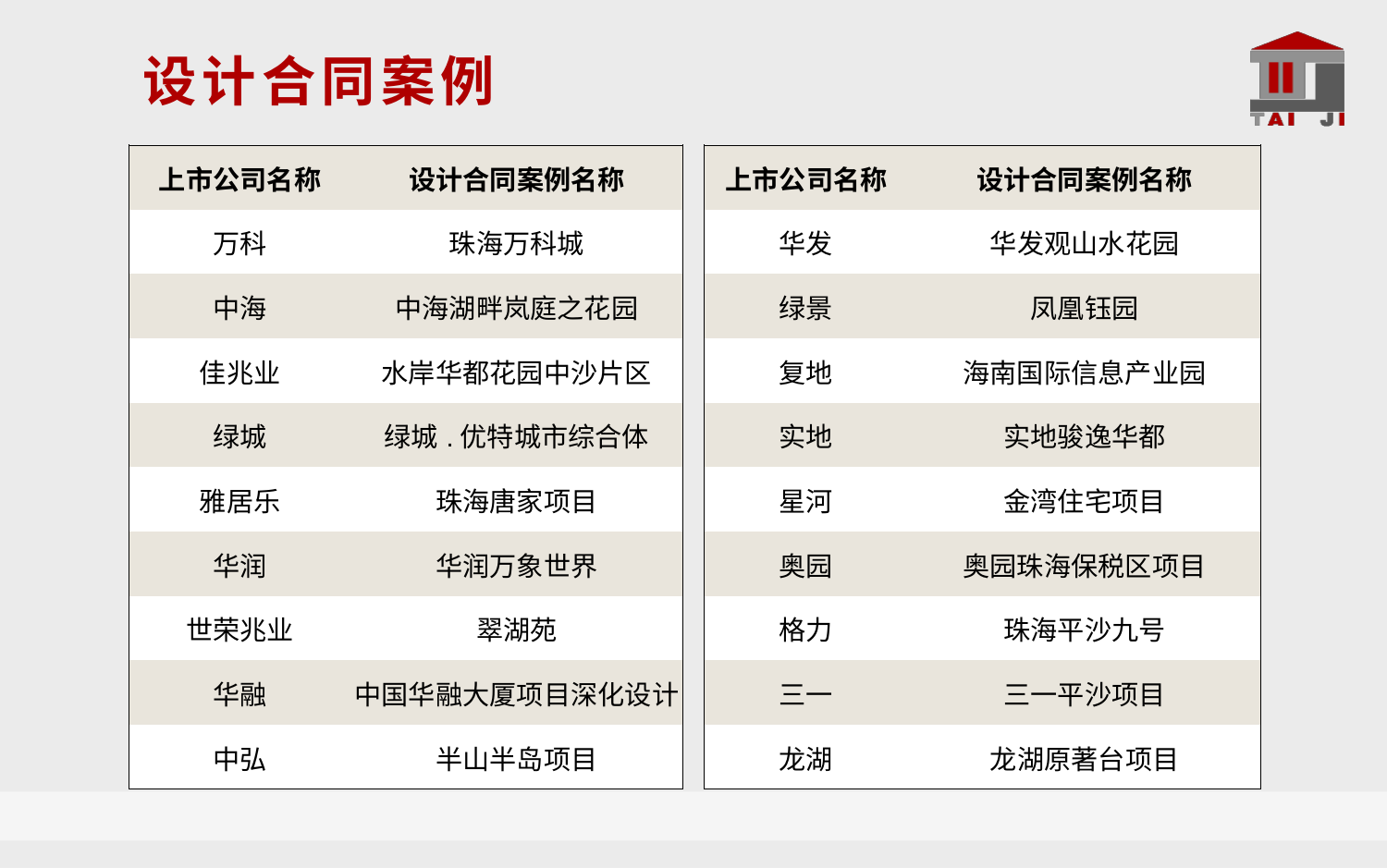

设计合同案例
| 上市公司名称 | 设计合同案例名称 |
| --- | --- |
| 万科 | 珠海万科城 |
| 中海 | 中海湖畔岚庭之花园 |
| 佳兆业 | 水岸华都花园中沙片区 |
| 绿城 | 绿城.优特城市综合体 |
| 雅居乐 | 珠海唐家项目 |
| 华润 | 华润万象世界 |
| 世荣兆业 | 翠湖苑 |
| 华融 | 中国华融大厦项目深化设计 |
| 中弘 | 半山半岛项目 |
| 上市公司名称 | 设计合同案例名称 |
| --- | --- |
| 华发 | 华发观山水花园 |
| 绿景 | 凤凰钰园 |
| 复地 | 海南国际信息产业园 |
| 实地 | 实地骏逸华都 |
| 星河 | 金湾住宅项目 |
| 奥园 | 奥园珠海保税区项目 |
| 格力 | 珠海平沙九号 |
| 三一 | 三一平沙项目 |
| 龙湖 | 龙湖原著台项目 |